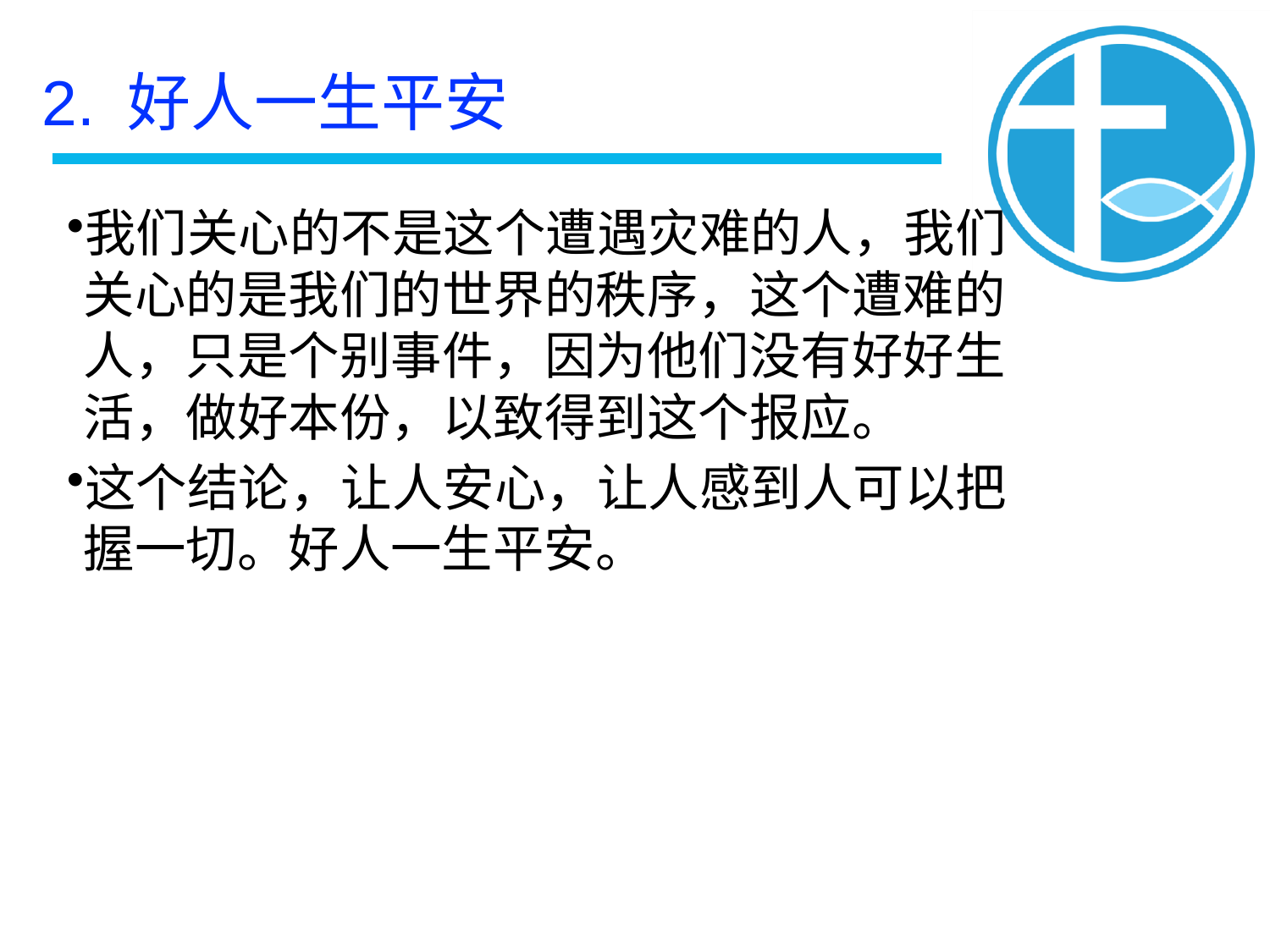

2. 好人一生平安
我们关心的不是这个遭遇灾难的人，我们关心的是我们的世界的秩序，这个遭难的人，只是个别事件，因为他们没有好好生活，做好本份，以致得到这个报应。
这个结论，让人安心，让人感到人可以把握一切。好人一生平安。